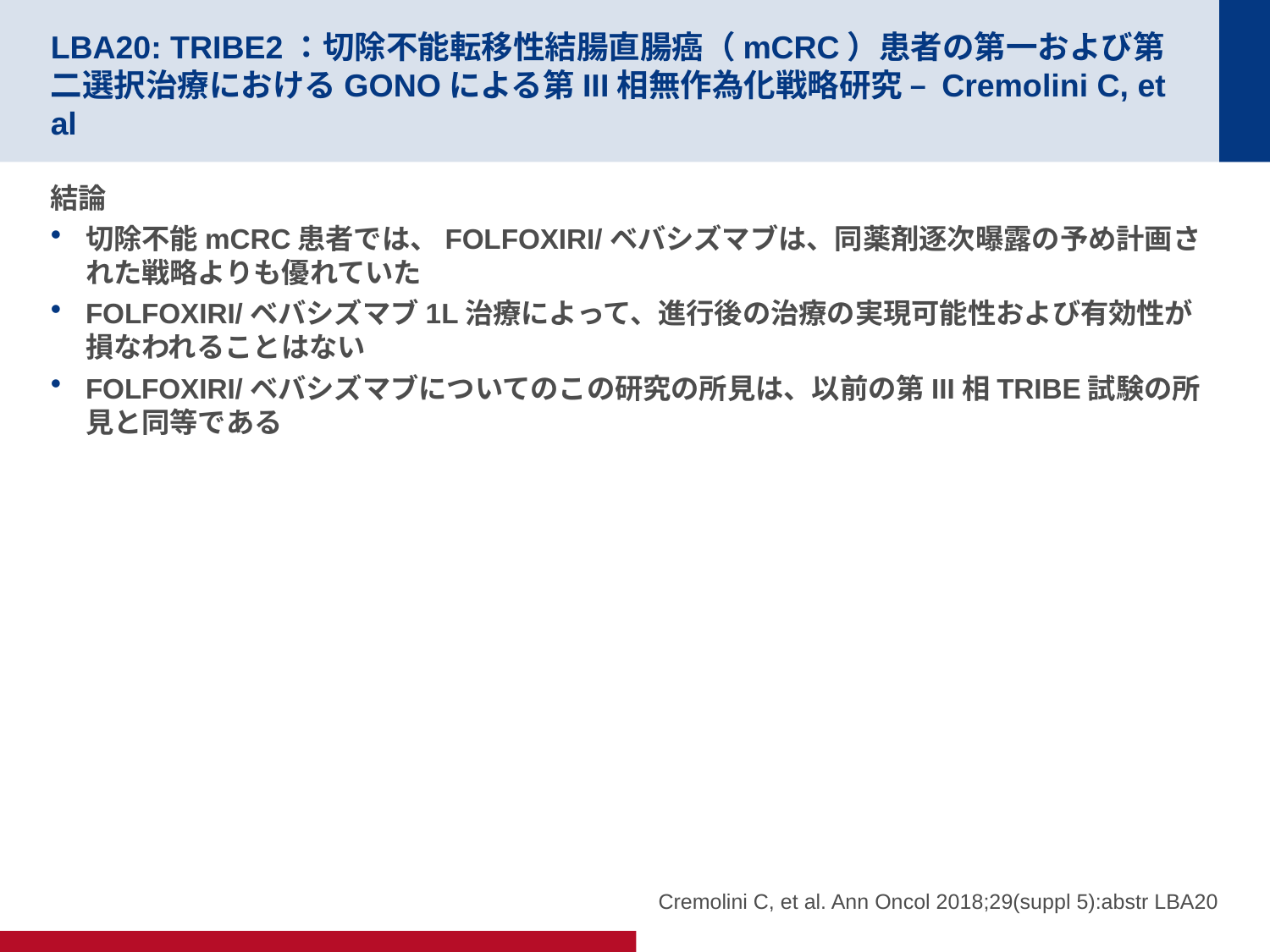

# LBA20: TRIBE2：切除不能転移性結腸直腸癌（mCRC）患者の第一および第二選択治療におけるGONOによる第III相無作為化戦略研究 – Cremolini C, et al
結論
切除不能mCRC患者では、FOLFOXIRI/ベバシズマブは、同薬剤逐次曝露の予め計画された戦略よりも優れていた
FOLFOXIRI/ベバシズマブ1L治療によって、進行後の治療の実現可能性および有効性が損なわれることはない
FOLFOXIRI/ベバシズマブについてのこの研究の所見は、以前の第III相TRIBE試験の所見と同等である

Cremolini C, et al. Ann Oncol 2018;29(suppl 5):abstr LBA20